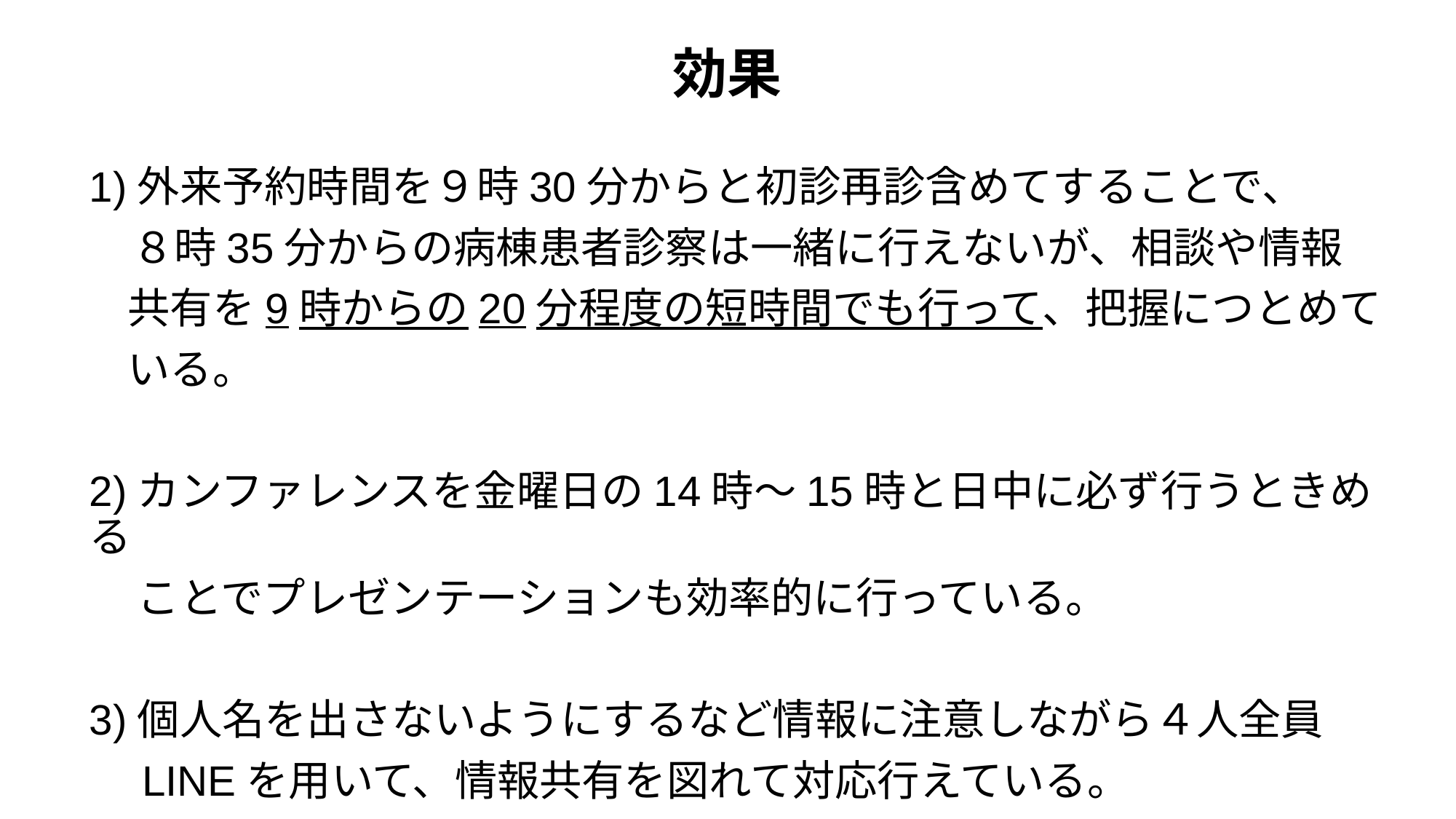

# 効果
1)外来予約時間を９時30分からと初診再診含めてすることで、
　８時35分からの病棟患者診察は一緒に行えないが、相談や情報
   共有を9時からの20分程度の短時間でも行って、把握につとめて
   いる。

2)カンファレンスを金曜日の14時～15時と日中に必ず行うときめる
    ことでプレゼンテーションも効率的に行っている。

3)個人名を出さないようにするなど情報に注意しながら４人全員
　LINEを用いて、情報共有を図れて対応行えている。